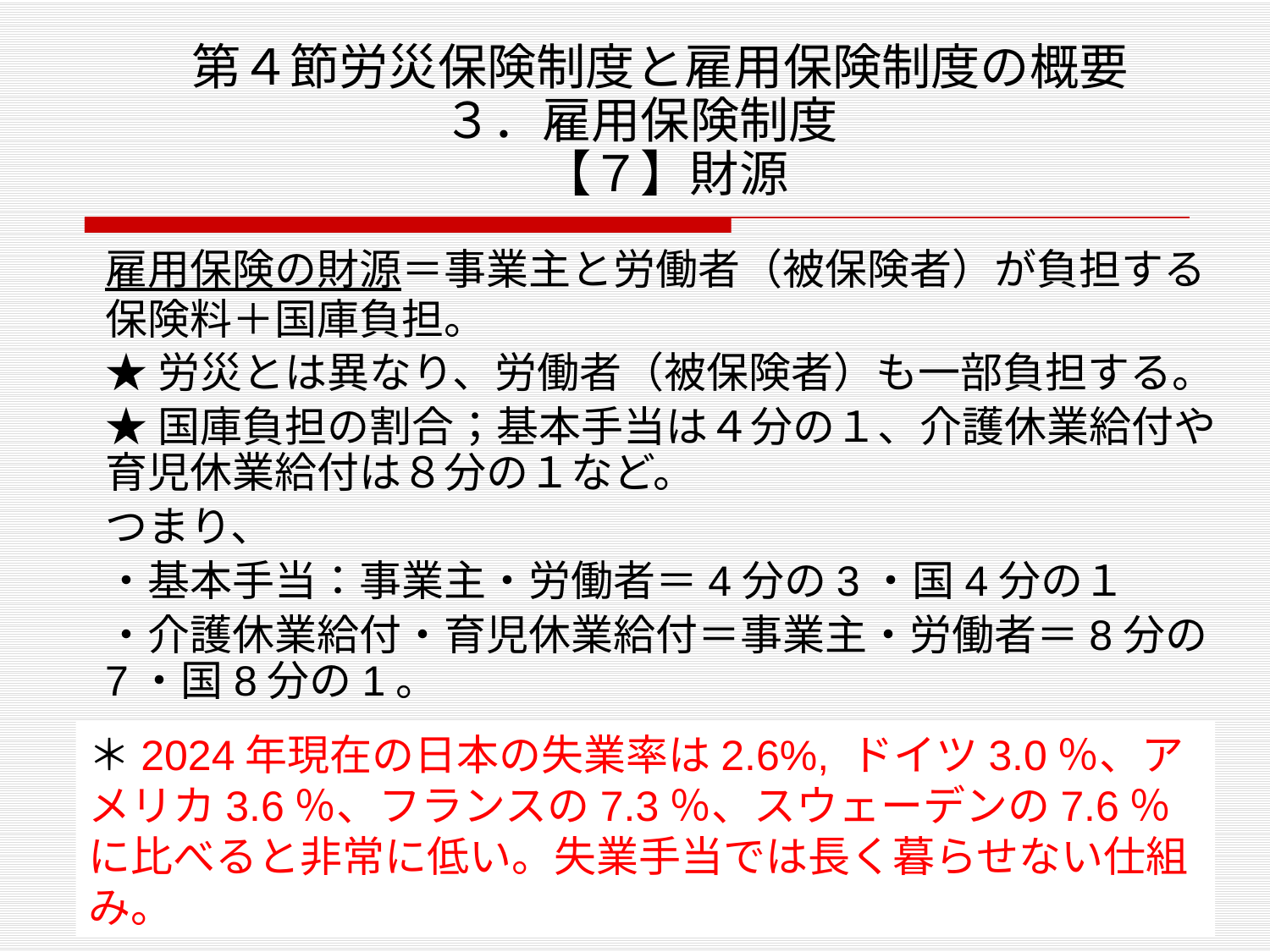

# 第４節労災保険制度と雇用保険制度の概要 ３．雇用保険制度　 【７】財源
雇用保険の財源＝事業主と労働者（被保険者）が負担する保険料＋国庫負担。
★労災とは異なり、労働者（被保険者）も一部負担する。
★国庫負担の割合；基本手当は４分の１、介護休業給付や育児休業給付は８分の１など。
つまり、
・基本手当：事業主・労働者＝4分の3・国4分の１
・介護休業給付・育児休業給付＝事業主・労働者＝8分の7・国8分の1。
＊2024年現在の日本の失業率は2.6%, ドイツ3.0％、アメリカ3.6％、フランスの7.3％、スウェーデンの7.6％に比べると非常に低い。失業手当では長く暮らせない仕組み。